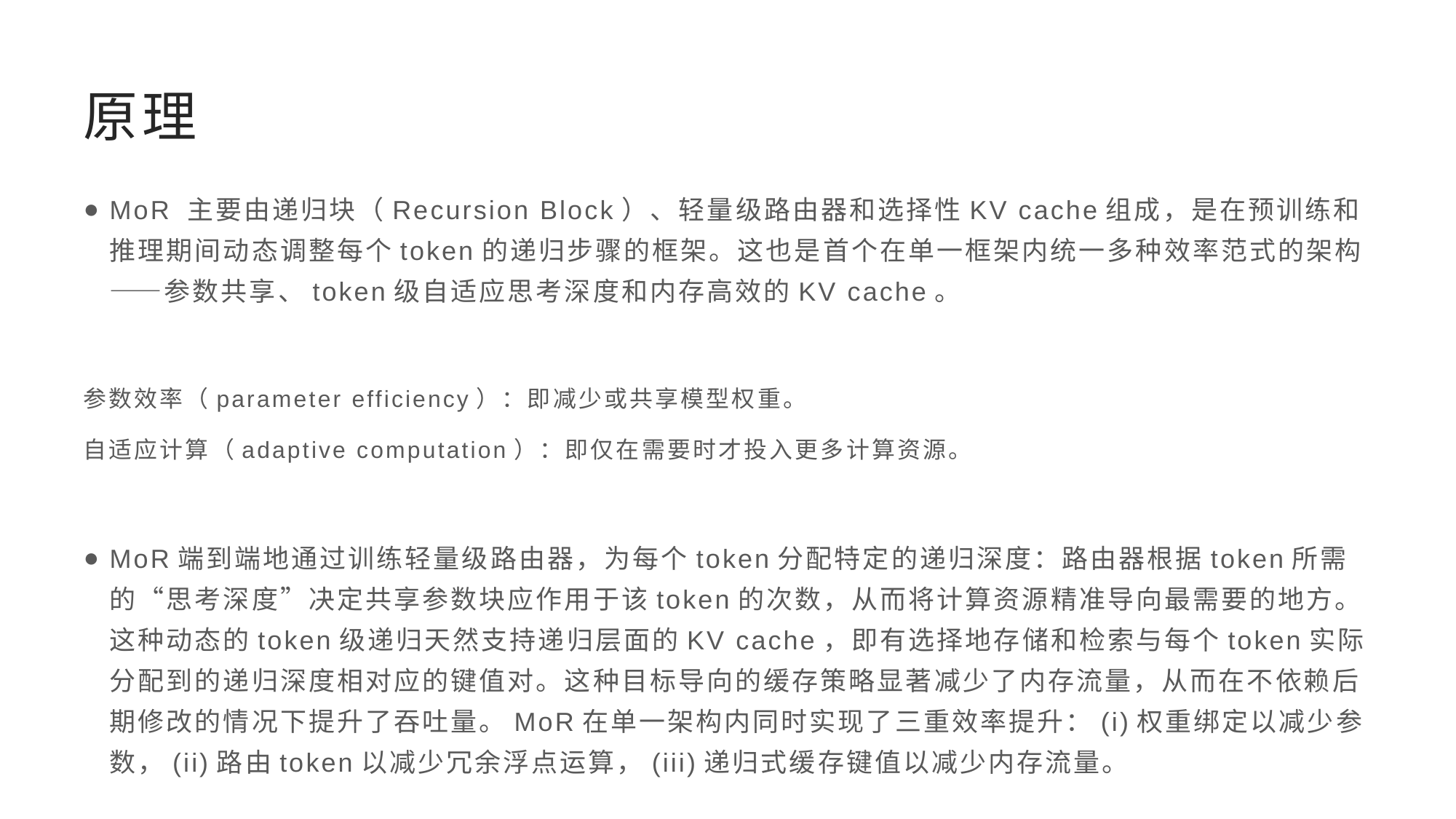

# 原理
MoR 主要由递归块（Recursion Block）、轻量级路由器和选择性KV cache组成，是在预训练和推理期间动态调整每个token的递归步骤的框架。这也是首个在单一框架内统一多种效率范式的架构——​​参数共享​​、token级自适应思考深度和内存高效的KV cache​​。

参数效率（parameter efficiency）：即减少或共享模型权重。
自适应计算（adaptive computation）：即仅在需要时才投入更多计算资源​​。

MoR​​端到端地通过训练轻量级路由器，为每个token分配特定的递归深度​​：路由器根据token所需的“思考深度”​​决定共享参数块应作用于该token的次数，从而将计算资源精准导向最需要的地方。这种动态的token级递归天然支持递归层面的KV cache，即有选择地存储和检索与每个token实际分配到的递归深度相对应的键值对。这种目标导向的缓存策略显著减少了内存流量，从而​在不依赖后期修改的情况下提升了吞吐量。MoR在单一架构内同时实现了三重效率提升：(i)权重绑定以减少参数，(ii)路由token以减少冗余浮点运算，(iii)递归式缓存键值以减少内存流量。